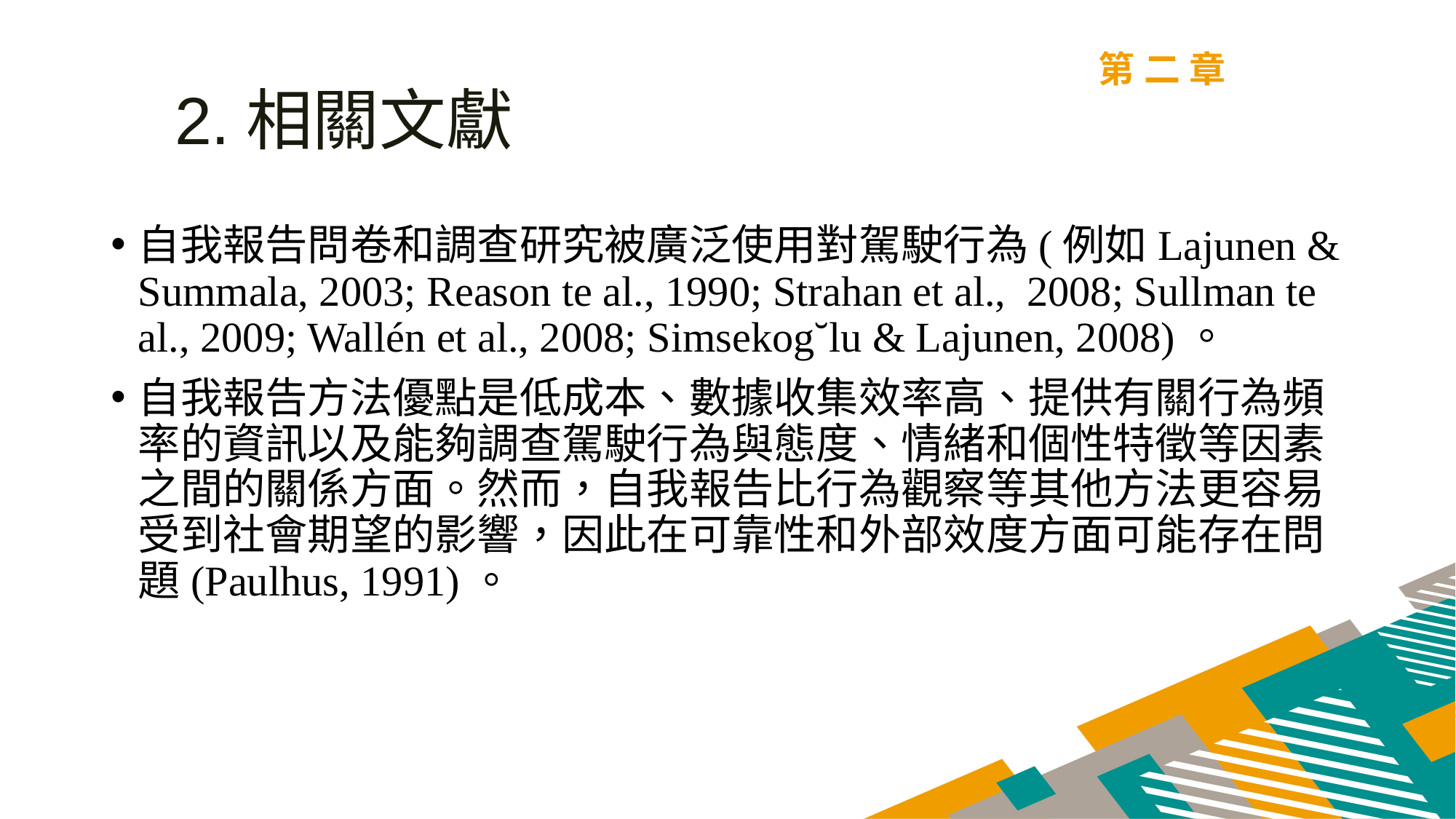

第二章
2.相關文獻
自我報告問卷和調查研究被廣泛使用對駕駛行為(例如Lajunen & Summala, 2003; Reason te al., 1990; Strahan et al.,  2008; Sullman te al., 2009; Wallén et al., 2008; Simsekog˘lu & Lajunen, 2008)。
自我報告方法優點是低成本、數據收集效率高、提供有關行為頻率的資訊以及能夠調查駕駛行為與態度、情緒和個性特徵等因素之間的關係方面。然而，自我報告比行為觀察等其他方法更容易受到社會期望的影響，因此在可靠性和外部效度方面可能存在問題(Paulhus, 1991)。